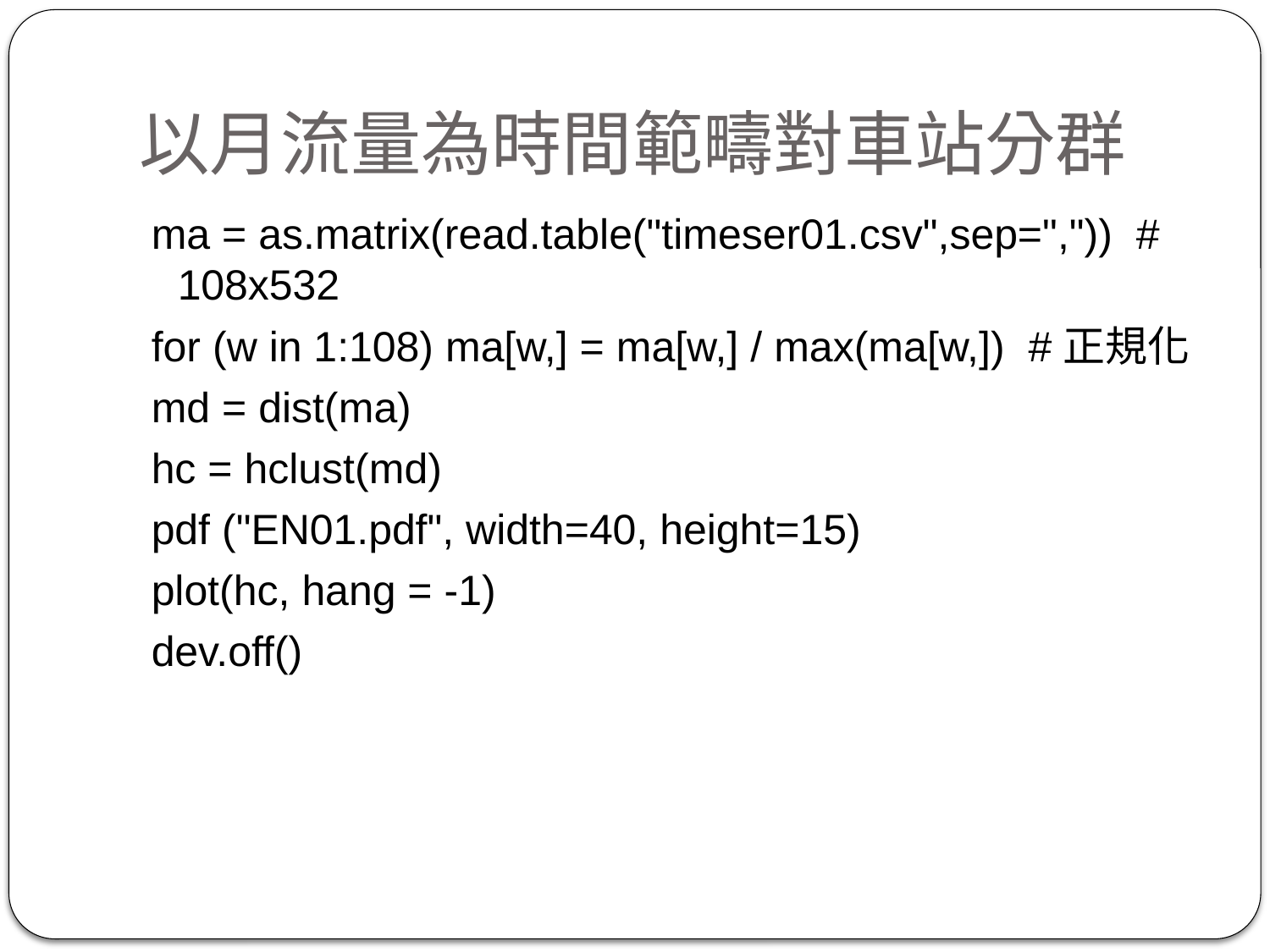

# 以月流量為時間範疇對車站分群
 ma = as.matrix(read.table("timeser01.csv",sep=","))  # 108x532
 for (w in 1:108) ma[w,] = ma[w,] / max(ma[w,])  #正規化
 md = dist(ma)
 hc = hclust(md)
 pdf ("EN01.pdf", width=40, height=15)
 plot(hc, hang = -1)
 dev.off()